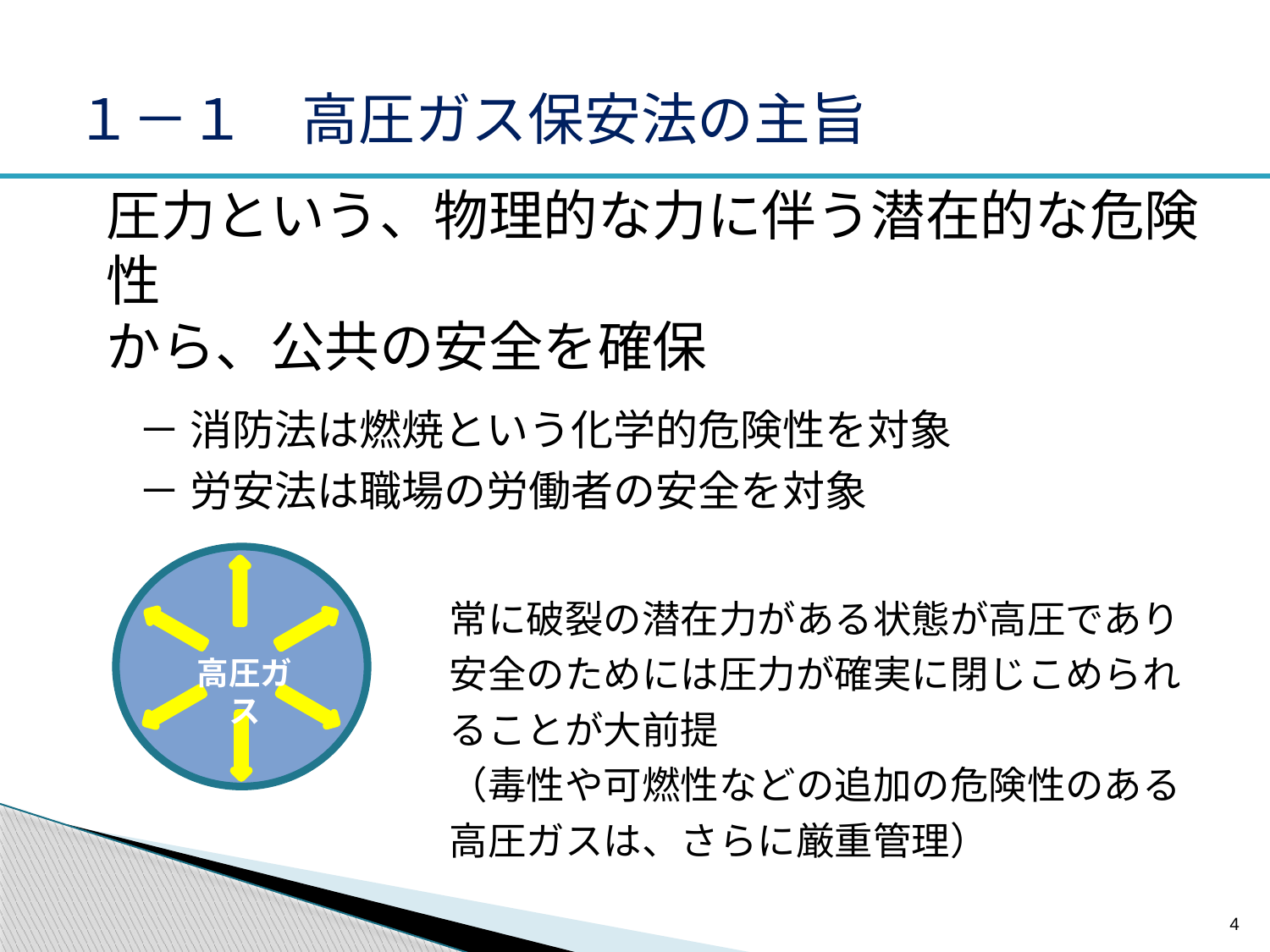

# １－１　高圧ガス保安法の主旨
圧力という、物理的な力に伴う潜在的な危険性
から、公共の安全を確保
－ 消防法は燃焼という化学的危険性を対象
－ 労安法は職場の労働者の安全を対象

高圧ガス
常に破裂の潜在力がある状態が高圧であり
安全のためには圧力が確実に閉じこめられ
ることが大前提
（毒性や可燃性などの追加の危険性のある
高圧ガスは、さらに厳重管理）
4